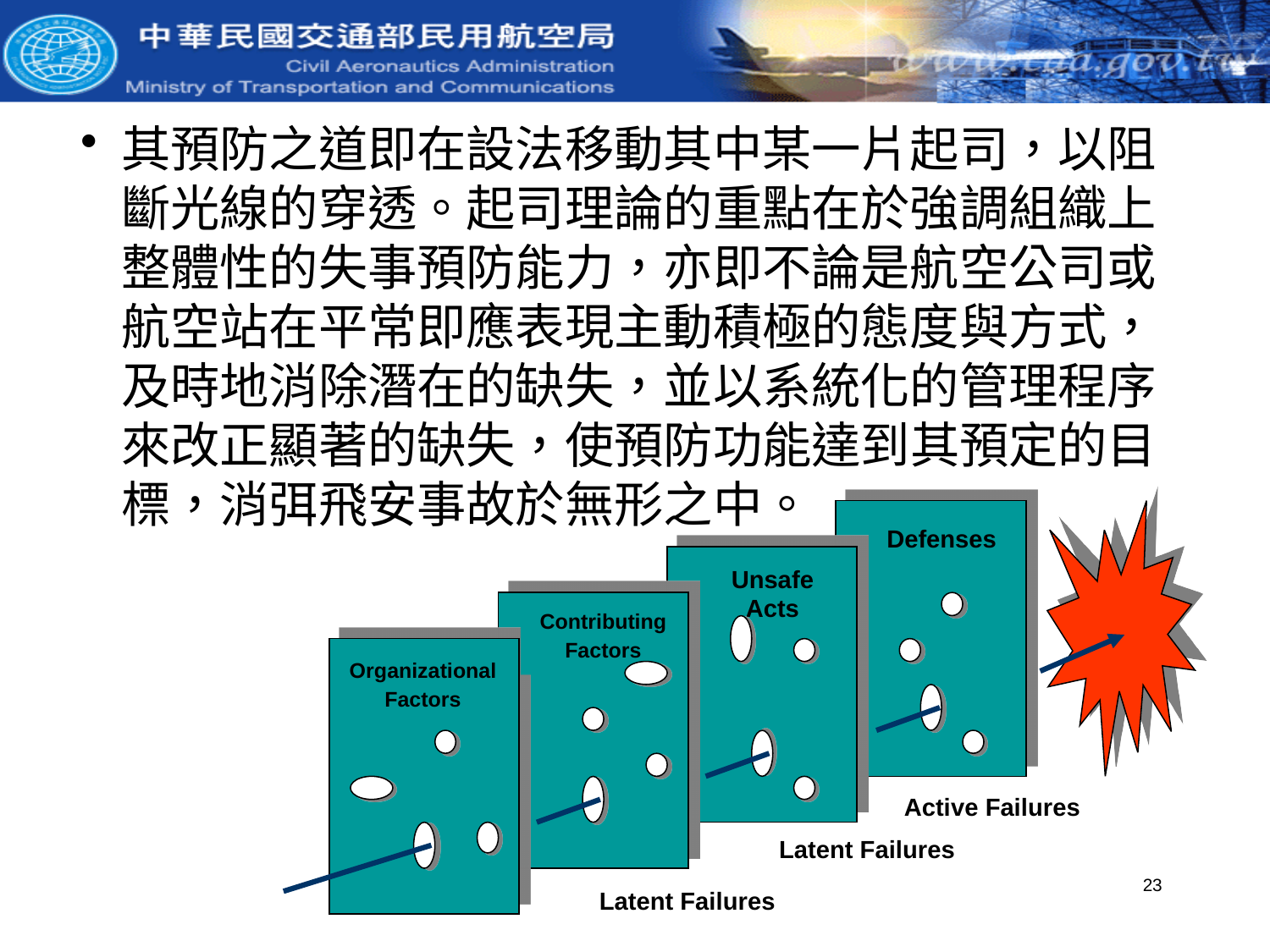

其預防之道即在設法移動其中某一片起司，以阻斷光線的穿透。起司理論的重點在於強調組織上整體性的失事預防能力，亦即不論是航空公司或航空站在平常即應表現主動積極的態度與方式，及時地消除潛在的缺失，並以系統化的管理程序來改正顯著的缺失，使預防功能達到其預定的目標，消弭飛安事故於無形之中。

Defenses

Unsafe Acts

Contributing Factors

Organizational Factors

Active Failures

Latent Failures

Latent Failures